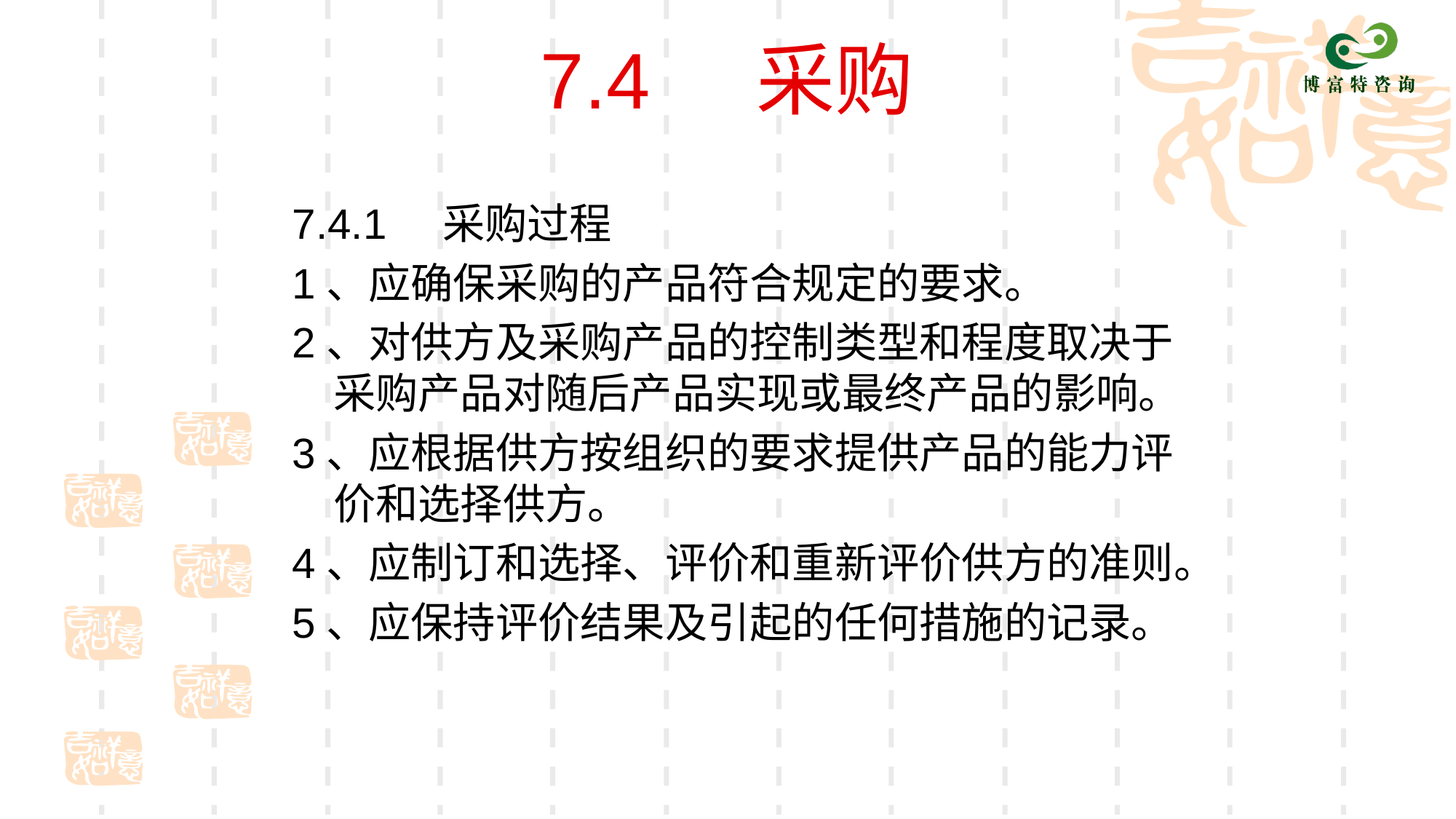

# 7.4    采购
7.4.1	采购过程
1、应确保采购的产品符合规定的要求。
2、对供方及采购产品的控制类型和程度取决于采购产品对随后产品实现或最终产品的影响。
3、应根据供方按组织的要求提供产品的能力评价和选择供方。
4、应制订和选择、评价和重新评价供方的准则。
5、应保持评价结果及引起的任何措施的记录。